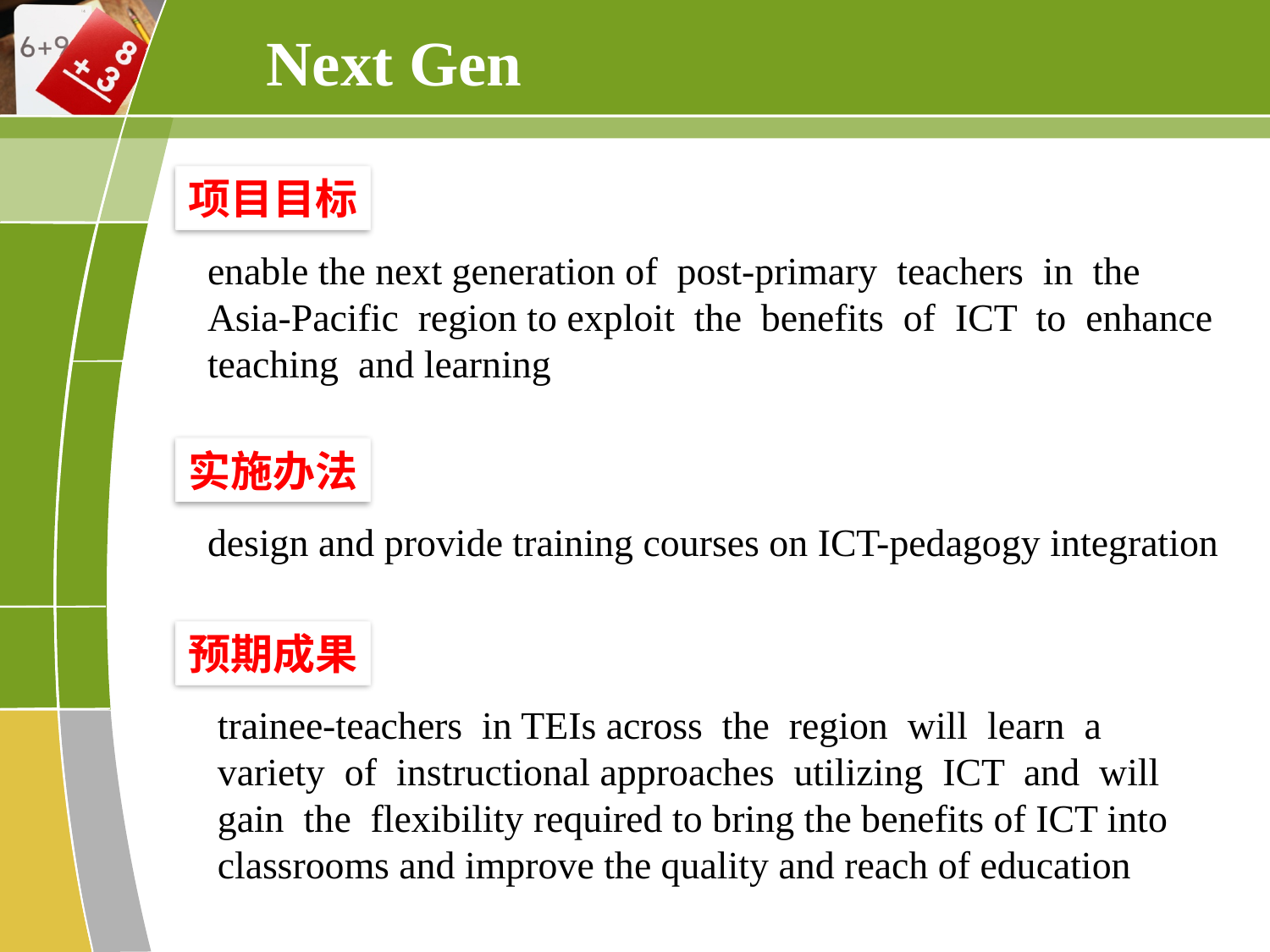

Next Gen
项目目标
enable the next generation of  post-primary  teachers  in  the  Asia-Pacific  region to exploit  the  benefits  of  ICT  to  enhance  teaching  and learning
实施办法
design and provide training courses on ICT-pedagogy integration
预期成果
trainee-teachers  in TEIs across  the  region  will  learn  a  variety  of  instructional approaches  utilizing  ICT  and  will  gain  the  flexibility required to bring the benefits of ICT into classrooms and improve the quality and reach of education